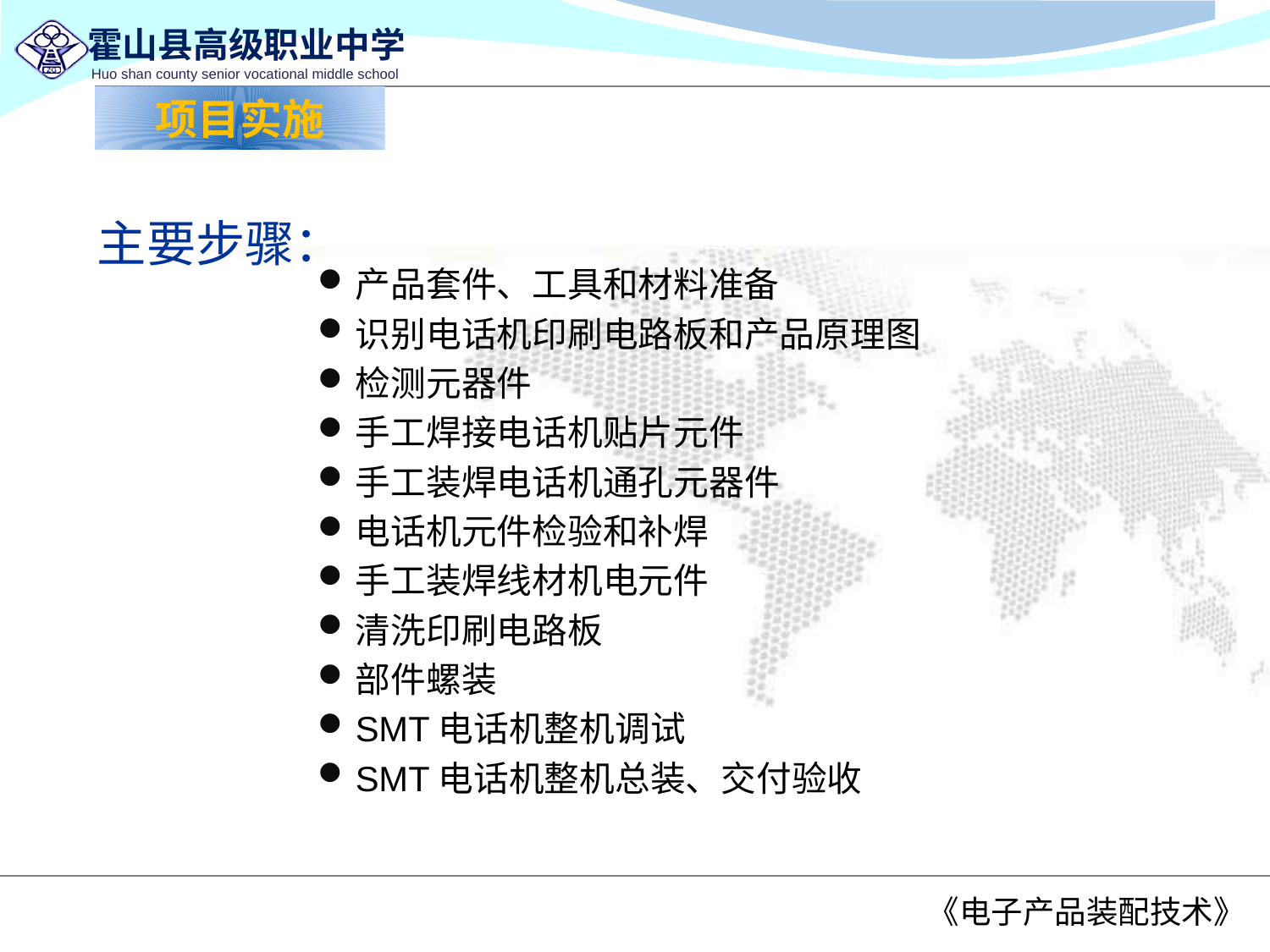

项目实施
# 主要步骤：
产品套件、工具和材料准备
识别电话机印刷电路板和产品原理图
检测元器件
手工焊接电话机贴片元件
手工装焊电话机通孔元器件
电话机元件检验和补焊
手工装焊线材机电元件
清洗印刷电路板
部件螺装
SMT电话机整机调试
SMT电话机整机总装、交付验收